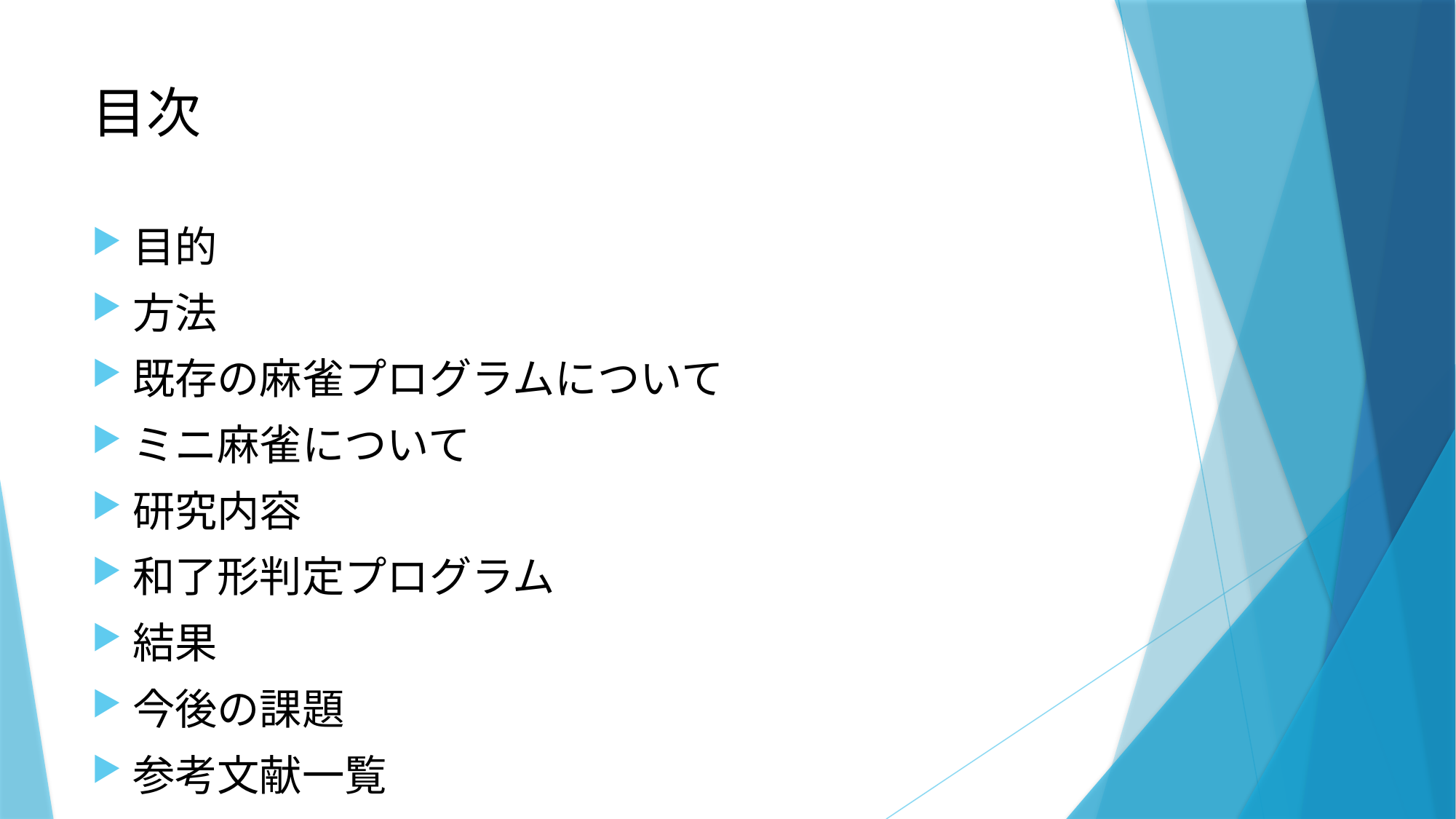

# 目次
目的
方法
既存の麻雀プログラムについて
ミニ麻雀について
研究内容
和了形判定プログラム
結果
今後の課題
参考文献一覧